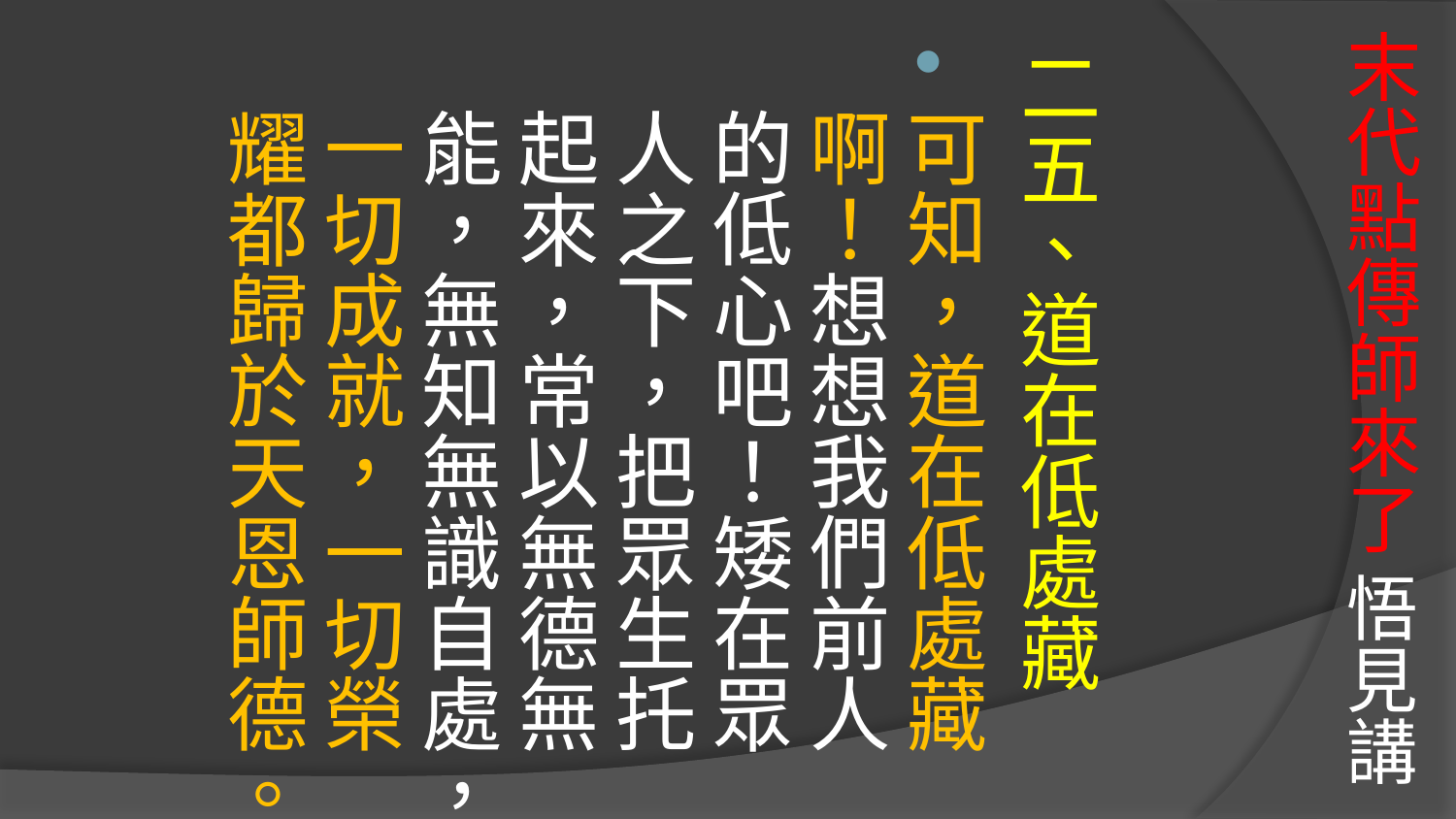

# 末代點傳師來了 悟見講
二五、道在低處藏
可知，道在低處藏啊！想想我們前人的低心吧！矮在眾人之下，把眾生托起來，常以無德無能，無知無識自處，一切成就，一切榮耀都歸於天恩師德。